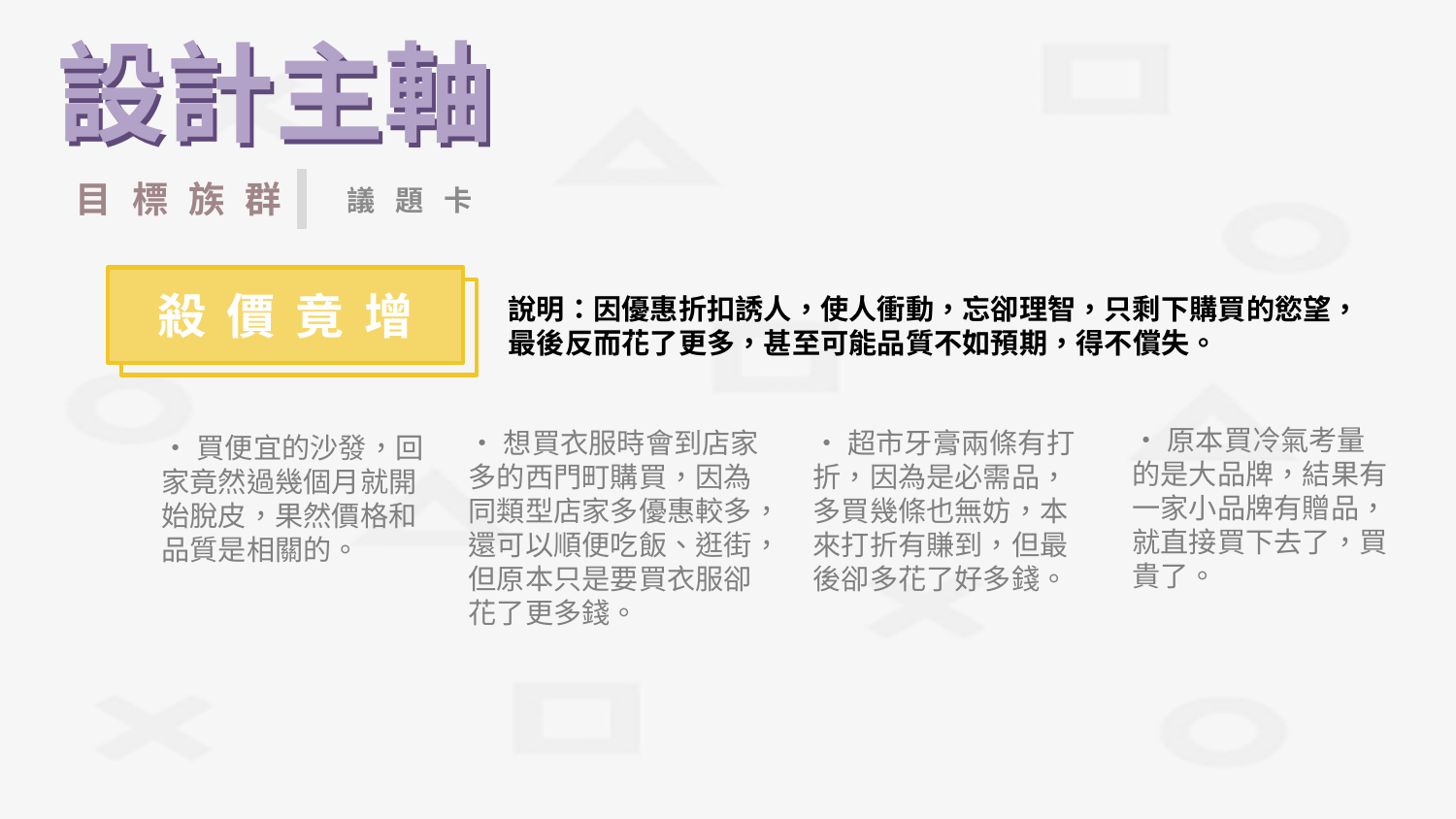

設計主軸
設計主軸
目標族群
議題卡
殺價竟增

說明：因優惠折扣誘人，使人衝動，忘卻理智，只剩下購買的慾望，最後反而花了更多，甚至可能品質不如預期，得不償失。
•原本買冷氣考量的是大品牌，結果有一家小品牌有贈品，就直接買下去了，買貴了。
•想買衣服時會到店家多的西門町購買，因為同類型店家多優惠較多，還可以順便吃飯、逛街，但原本只是要買衣服卻花了更多錢。
•超市牙膏兩條有打折，因為是必需品，多買幾條也無妨，本來打折有賺到，但最後卻多花了好多錢。
•買便宜的沙發，回家竟然過幾個月就開始脫皮，果然價格和品質是相關的。